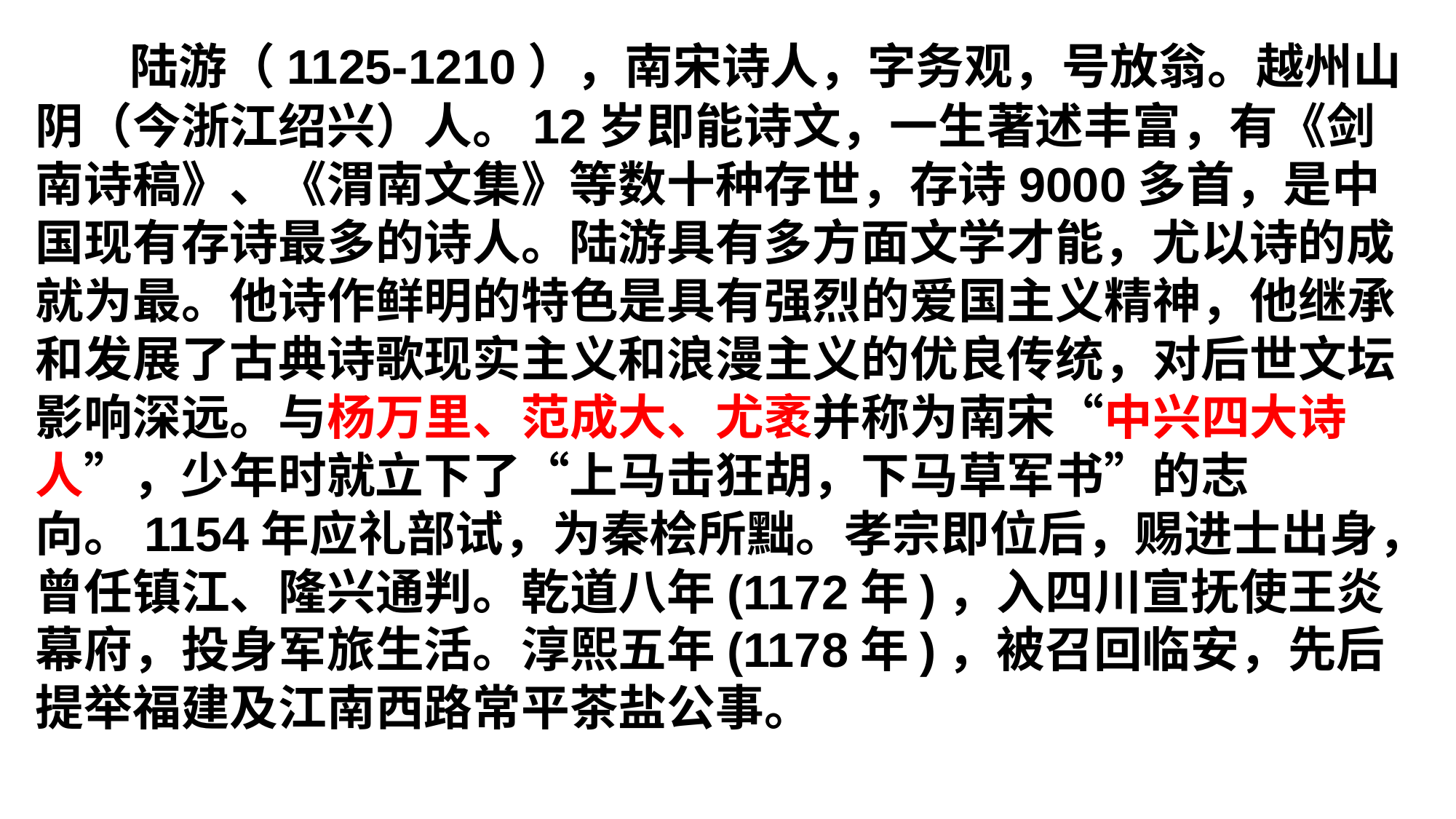

陆游（1125-1210），南宋诗人，字务观，号放翁。越州山阴（今浙江绍兴）人。12岁即能诗文，一生著述丰富，有《剑南诗稿》、《渭南文集》等数十种存世，存诗9000多首，是中国现有存诗最多的诗人。陆游具有多方面文学才能，尤以诗的成就为最。他诗作鲜明的特色是具有强烈的爱国主义精神，他继承和发展了古典诗歌现实主义和浪漫主义的优良传统，对后世文坛影响深远。与杨万里、范成大、尤袤并称为南宋“中兴四大诗人”，少年时就立下了“上马击狂胡，下马草军书”的志向。1154年应礼部试，为秦桧所黜。孝宗即位后，赐进士出身，曾任镇江、隆兴通判。乾道八年(1172年)，入四川宣抚使王炎幕府，投身军旅生活。淳熙五年(1178年)，被召回临安，先后提举福建及江南西路常平茶盐公事。